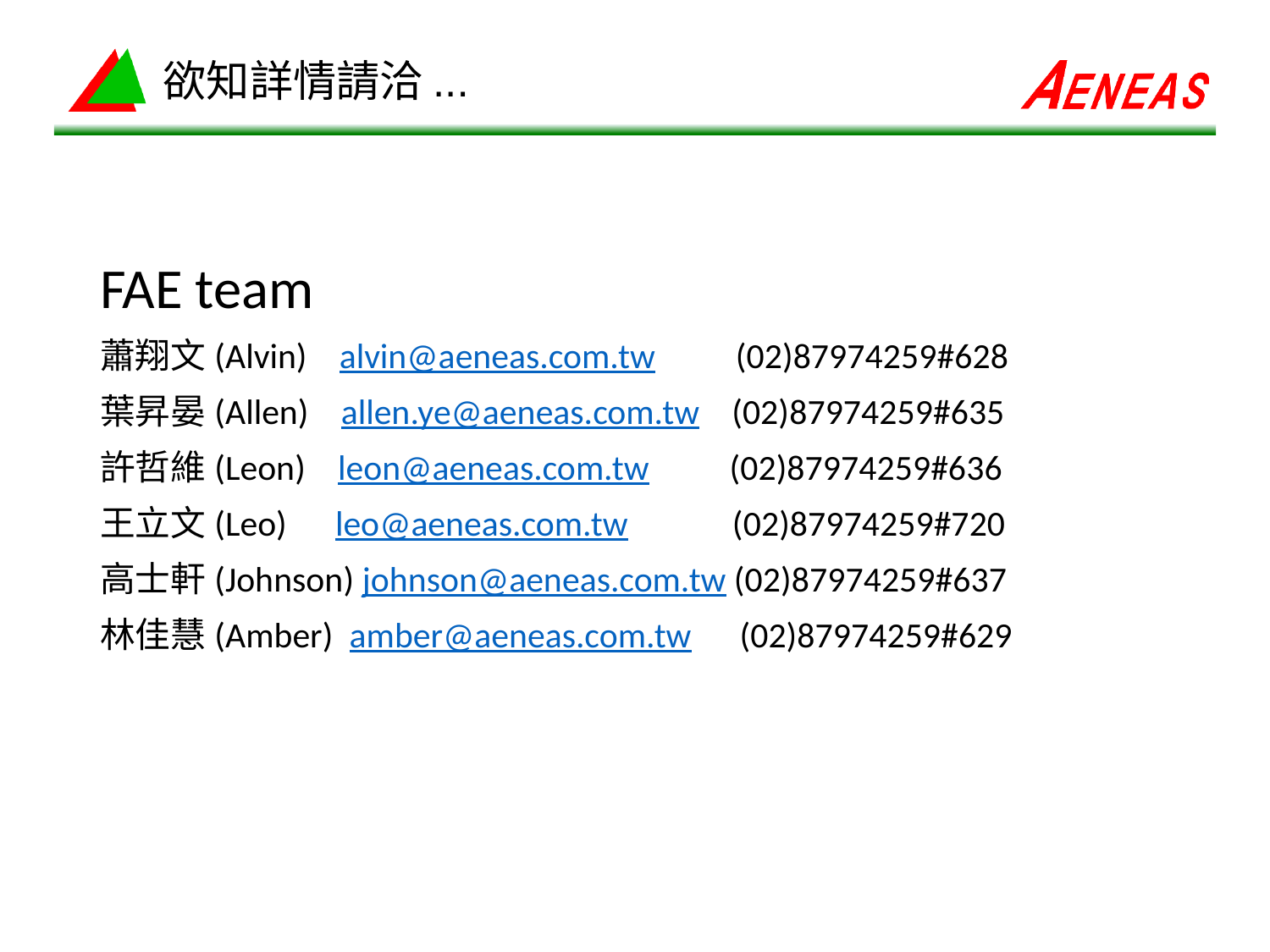

# 欲知詳情請洽...
FAE team
蕭翔文(Alvin)    alvin@aeneas.com.tw          (02)87974259#628
葉昇晏(Allen)    allen.ye@aeneas.com.tw    (02)87974259#635
許哲維(Leon)    leon@aeneas.com.tw          (02)87974259#636
王立文(Leo)      leo@aeneas.com.tw             (02)87974259#720
高士軒(Johnson) johnson@aeneas.com.tw (02)87974259#637
林佳慧(Amber)  amber@aeneas.com.tw      (02)87974259#629